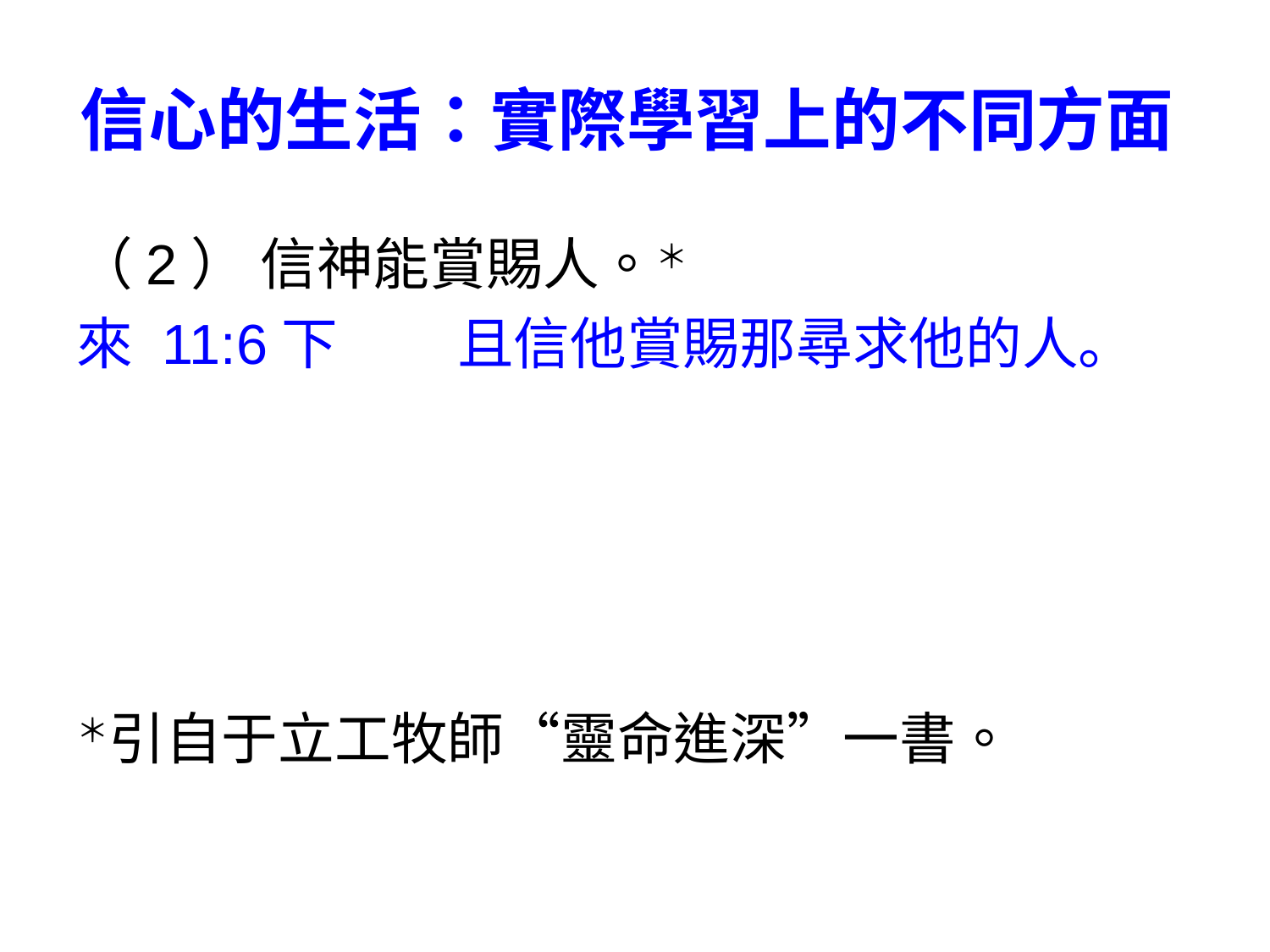

# 信心的生活：實際學習上的不同方面
（2） 信神能賞賜人。＊
來 11:6下	且信他賞賜那尋求他的人。

＊引自于立工牧師“靈命進深”一書。